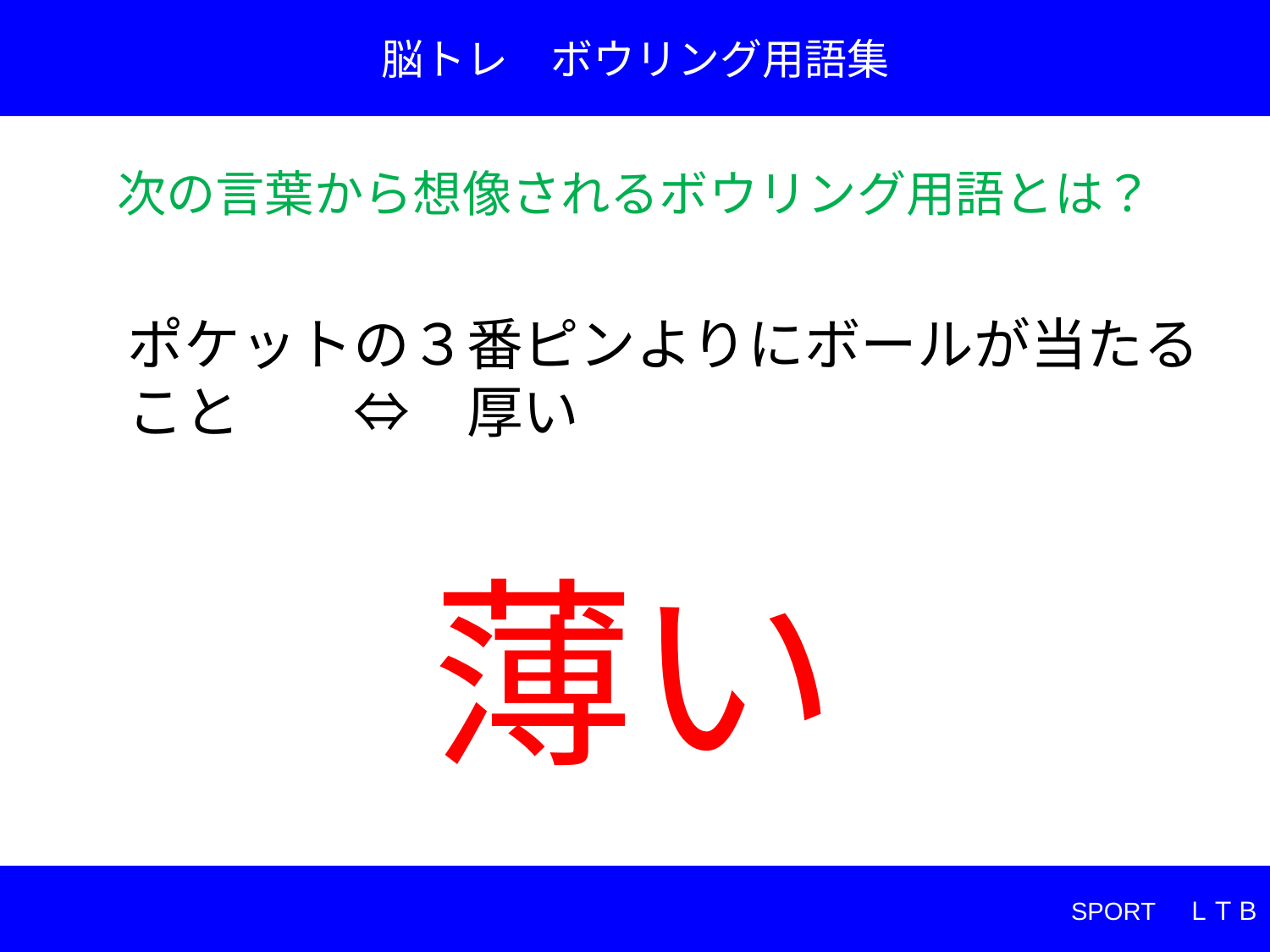

脳トレ　ボウリング用語集
次の言葉から想像されるボウリング用語とは？
ポケットの３番ピンよりにボールが当たること　　⇔　厚い
# 薄い
SPORT　ＬＴＢ